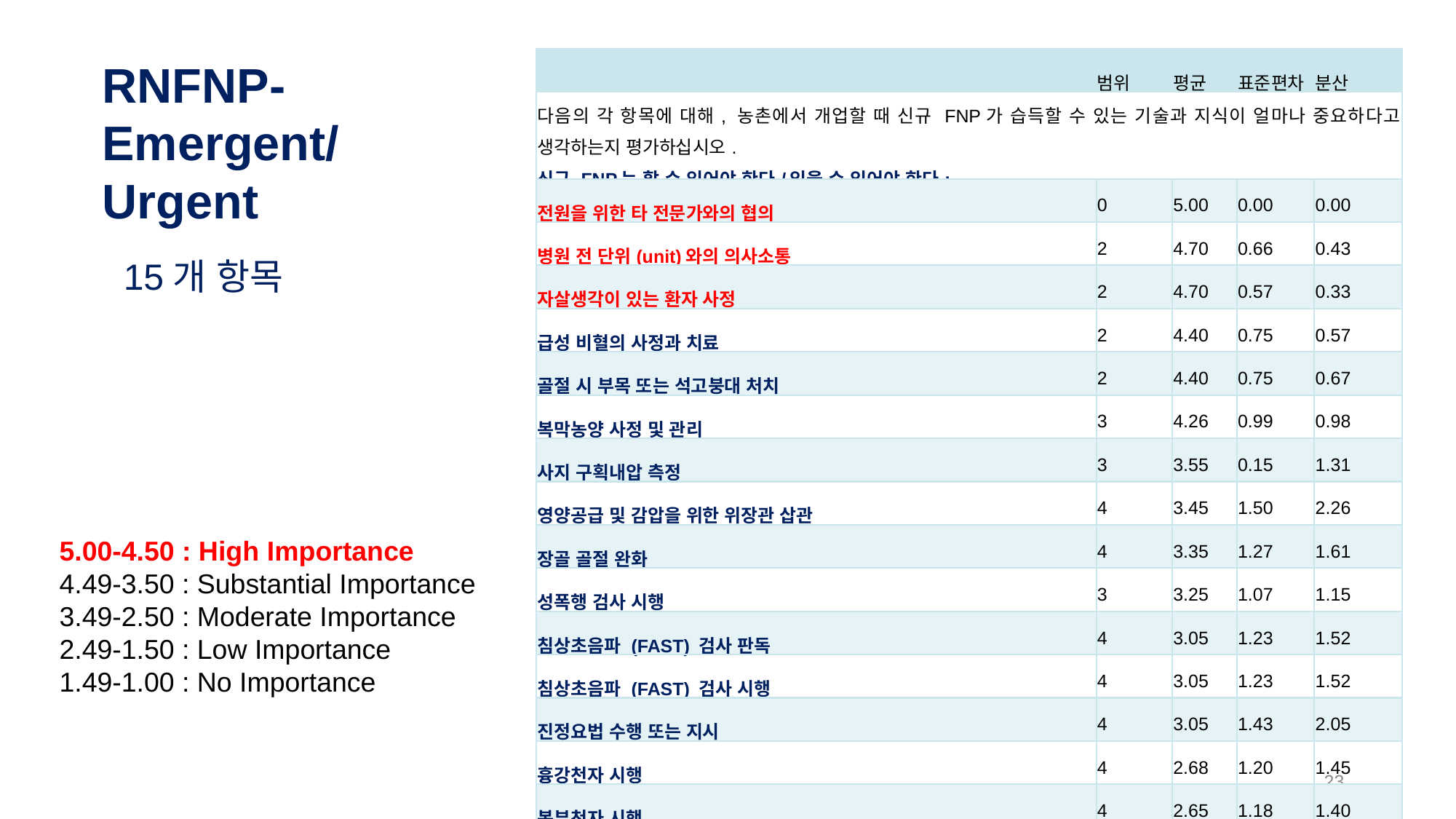

RNFNP-Emergent/Urgent
|  | 범위 | 평균 | 표준편차 | 분산 |
| --- | --- | --- | --- | --- |
| 다음의 각 항목에 대해, 농촌에서 개업할 때 신규 FNP가 습득할 수 있는 기술과 지식이 얼마나 중요하다고 생각하는지 평가하십시오. 신규 FNP는 할 수 있어야 한다/있을 수 있어야 한다: |  |  |  |  |
| 전원을 위한 타 전문가와의 협의 | 0 | 5.00 | 0.00 | 0.00 |
| 병원 전 단위(unit)와의 의사소통 | 2 | 4.70 | 0.66 | 0.43 |
| 자살생각이 있는 환자 사정 | 2 | 4.70 | 0.57 | 0.33 |
| 급성 비혈의 사정과 치료 | 2 | 4.40 | 0.75 | 0.57 |
| 골절 시 부목 또는 석고붕대 처치 | 2 | 4.40 | 0.75 | 0.67 |
| 복막농양 사정 및 관리 | 3 | 4.26 | 0.99 | 0.98 |
| 사지 구획내압 측정 | 3 | 3.55 | 0.15 | 1.31 |
| 영양공급 및 감압을 위한 위장관 삽관 | 4 | 3.45 | 1.50 | 2.26 |
| 장골 골절 완화 | 4 | 3.35 | 1.27 | 1.61 |
| 성폭행 검사 시행 | 3 | 3.25 | 1.07 | 1.15 |
| 침상초음파 (FAST) 검사 판독 | 4 | 3.05 | 1.23 | 1.52 |
| 침상초음파 (FAST) 검사 시행 | 4 | 3.05 | 1.23 | 1.52 |
| 진정요법 수행 또는 지시 | 4 | 3.05 | 1.43 | 2.05 |
| 흉강천자 시행 | 4 | 2.68 | 1.20 | 1.45 |
| 복부천자 시행 | 4 | 2.65 | 1.18 | 1.40 |
NAME OF SUBJECT
15개 항목
5.00-4.50 : High Importance
4.49-3.50 : Substantial Importance
3.49-2.50 : Moderate Importance
2.49-1.50 : Low Importance
1.49-1.00 : No Importance
23